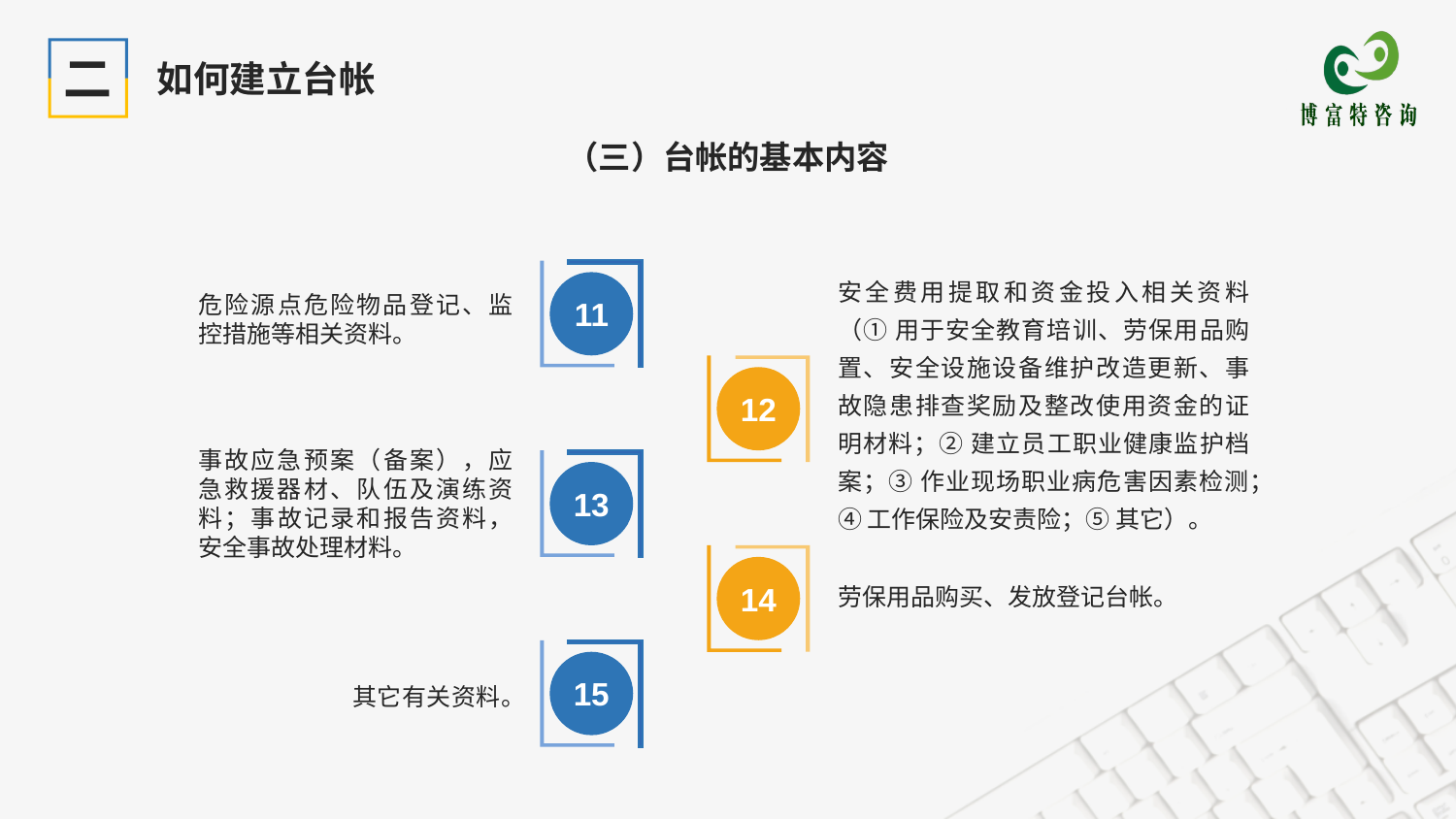

二
如何建立台帐
（三）台帐的基本内容

11
安全费用提取和资金投入相关资料（① 用于安全教育培训、劳保用品购置、安全设施设备维护改造更新、事故隐患排查奖励及整改使用资金的证明材料；② 建立员工职业健康监护档案；③ 作业现场职业病危害因素检测；④ 工作保险及安责险；⑤ 其它）。
危险源点危险物品登记、监控措施等相关资料。

12
事故应急预案（备案），应急救援器材、队伍及演练资料；事故记录和报告资料，安全事故处理材料。

13

14
劳保用品购买、发放登记台帐。

15
其它有关资料。